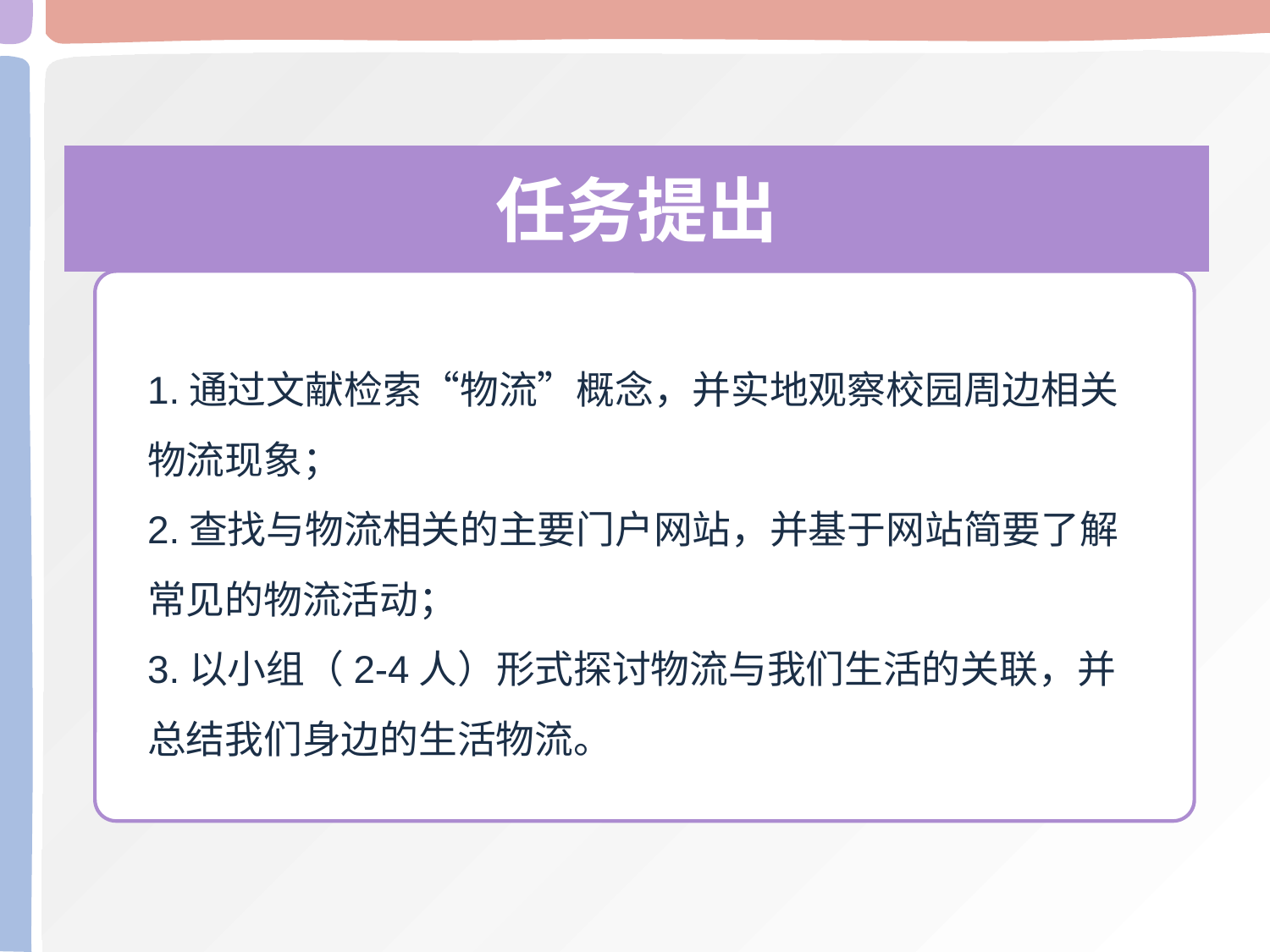

任务提出

1.通过文献检索“物流”概念，并实地观察校园周边相关物流现象；
2.查找与物流相关的主要门户网站，并基于网站简要了解常见的物流活动；
3.以小组（2-4人）形式探讨物流与我们生活的关联，并总结我们身边的生活物流。